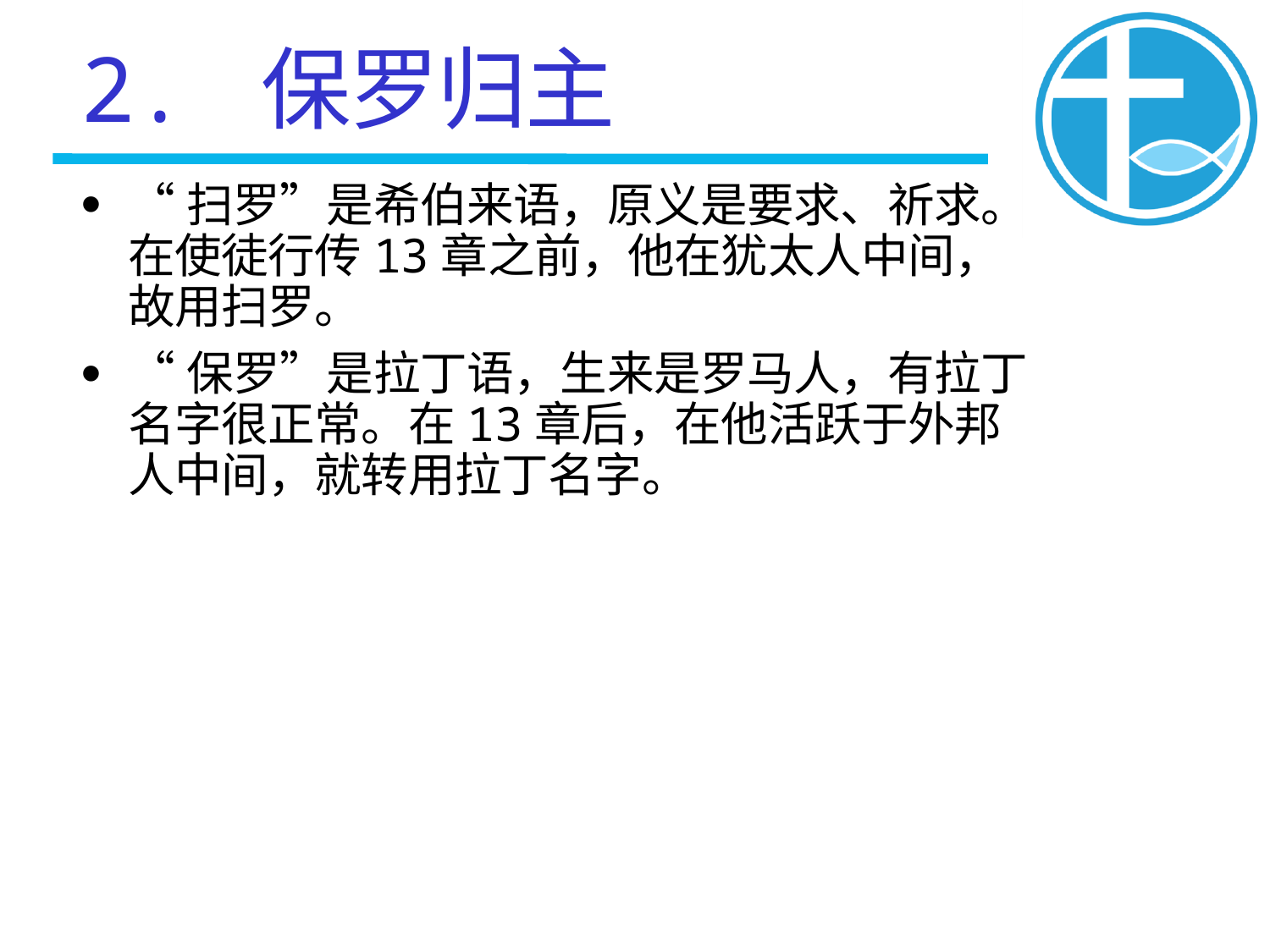

# 2. 保罗归主
“扫罗”是希伯来语，原义是要求、祈求。
在使徒行传13章之前，他在犹太人中间，故用扫罗。
“保罗”是拉丁语，生来是罗马人，有拉丁名字很正常。在13章后，在他活跃于外邦人中间，就转用拉丁名字。